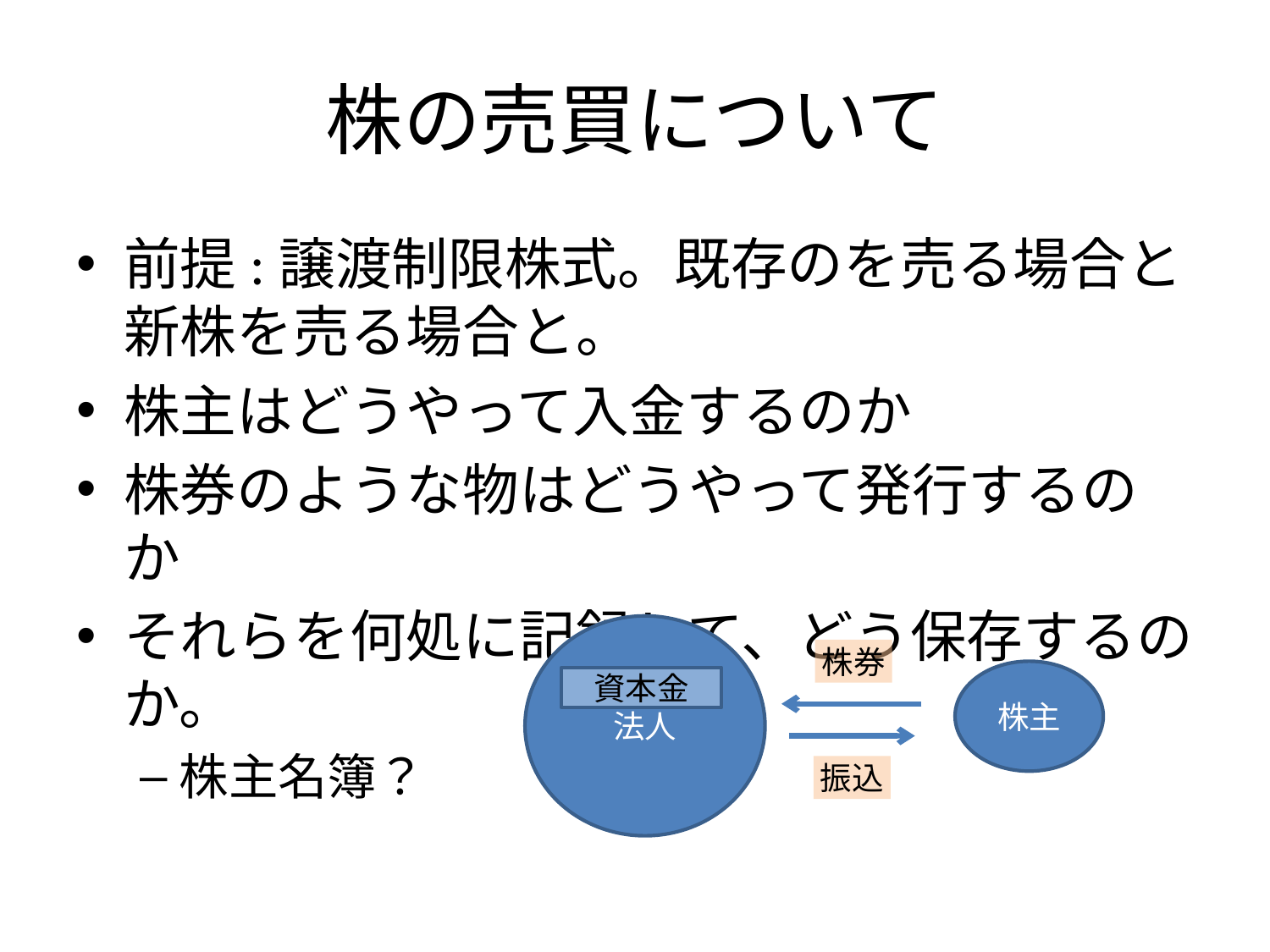

# 株の売買について
前提:譲渡制限株式。既存のを売る場合と新株を売る場合と。
株主はどうやって入金するのか
株券のような物はどうやって発行するのか
それらを何処に記録して、どう保存するのか。
株主名簿？
法人
株券
株主
資本金
振込